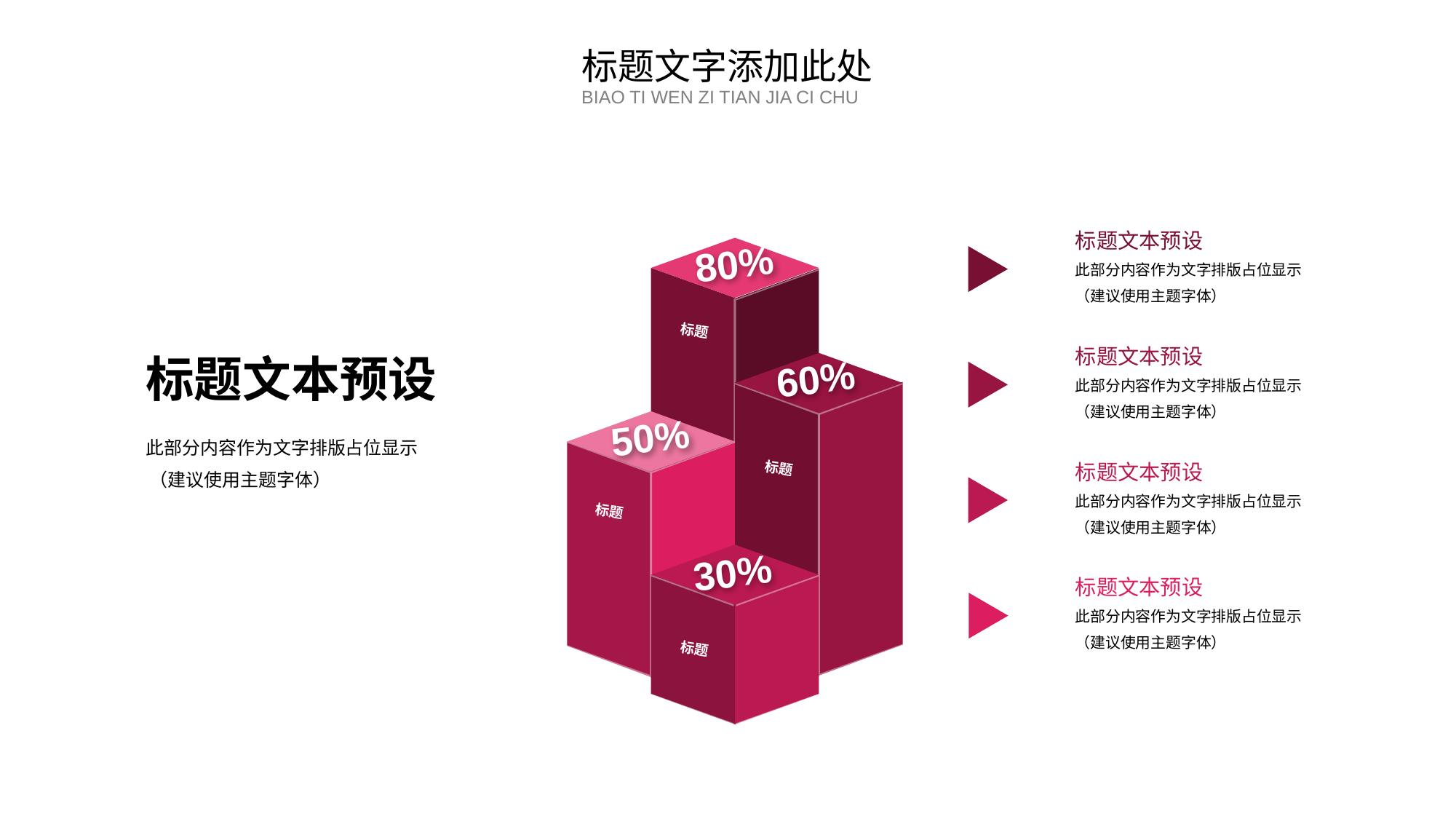

标题文本预设
此部分内容作为文字排版占位显示
（建议使用主题字体）

80%

标题
标题文本预设
此部分内容作为文字排版占位显示
（建议使用主题字体）

标题文本预设
60%

50%

此部分内容作为文字排版占位显示
 （建议使用主题字体）

标题文本预设
此部分内容作为文字排版占位显示
（建议使用主题字体）

标题

标题

30%
标题文本预设
此部分内容作为文字排版占位显示
（建议使用主题字体）

标题